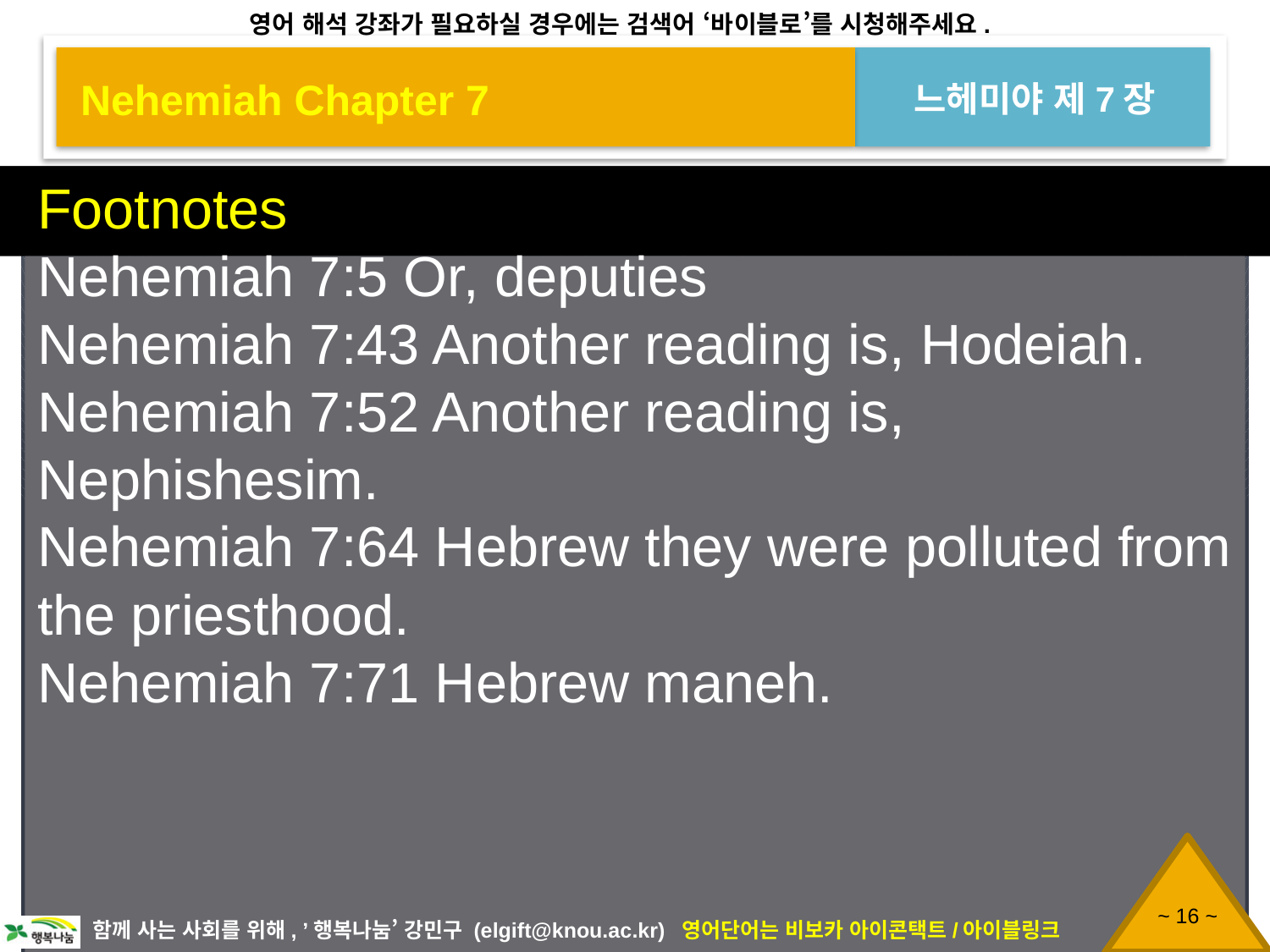

Nehemiah Chapter 7
느헤미야 제7장
Footnotes
Nehemiah 7:5 Or, deputies
Nehemiah 7:43 Another reading is, Hodeiah.
Nehemiah 7:52 Another reading is, Nephishesim.
Nehemiah 7:64 Hebrew they were polluted from the priesthood.
Nehemiah 7:71 Hebrew maneh.